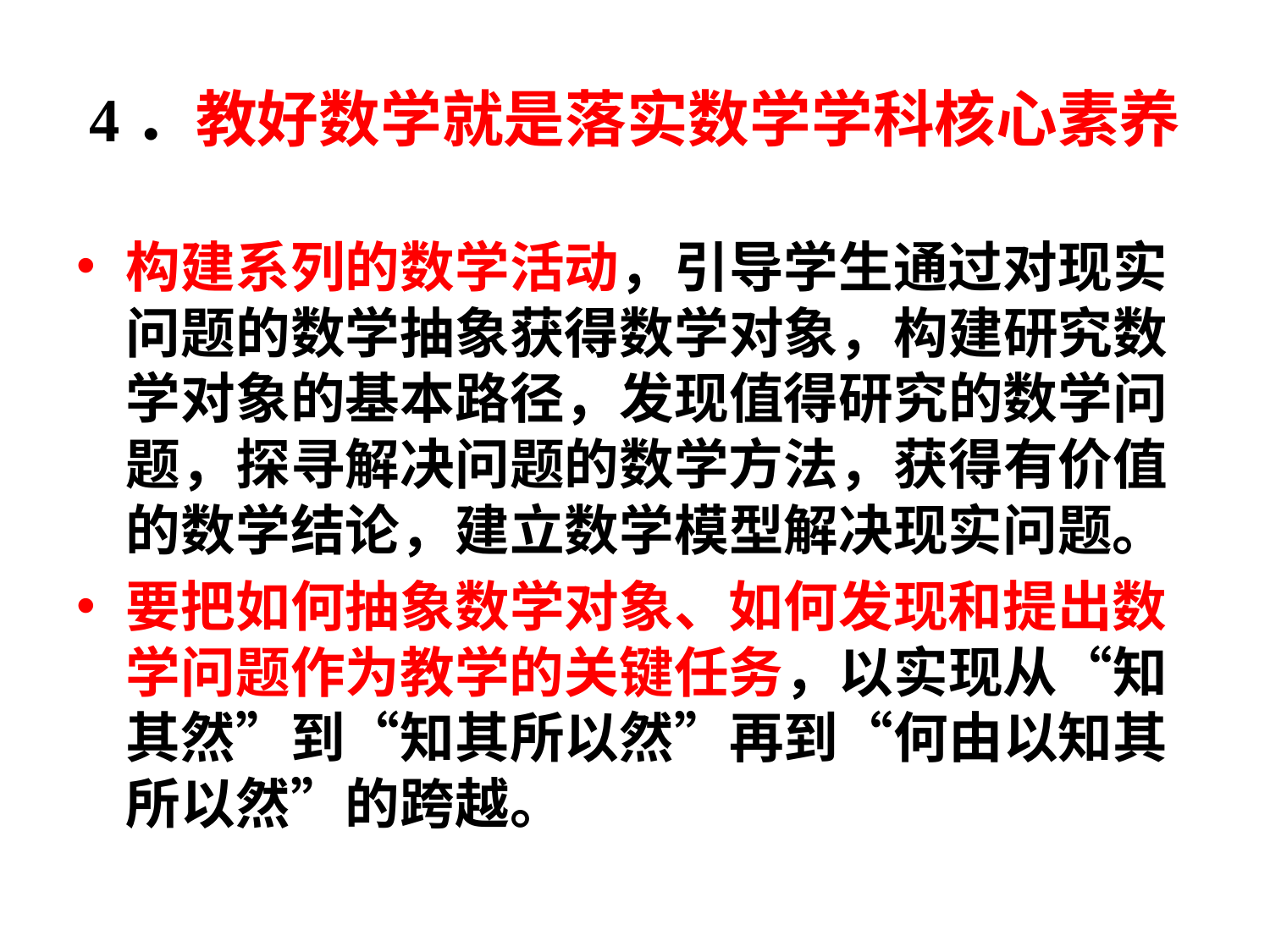

# 4．教好数学就是落实数学学科核心素养
构建系列的数学活动，引导学生通过对现实问题的数学抽象获得数学对象，构建研究数学对象的基本路径，发现值得研究的数学问题，探寻解决问题的数学方法，获得有价值的数学结论，建立数学模型解决现实问题。
要把如何抽象数学对象、如何发现和提出数学问题作为教学的关键任务，以实现从“知其然”到“知其所以然”再到“何由以知其所以然”的跨越。